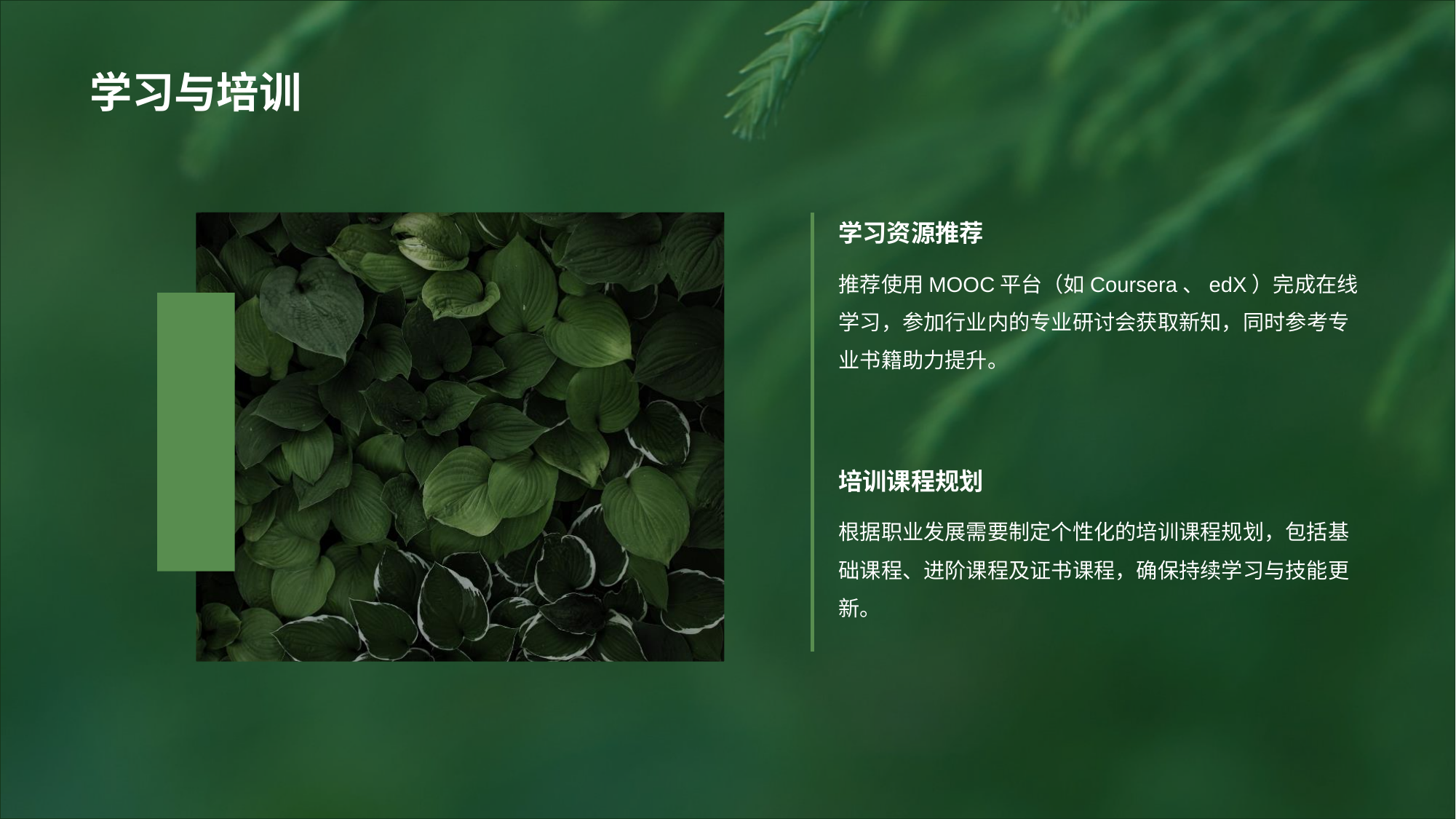

# 学习与培训

学习资源推荐
推荐使用MOOC平台（如Coursera、edX）完成在线学习，参加行业内的专业研讨会获取新知，同时参考专业书籍助力提升。

培训课程规划
根据职业发展需要制定个性化的培训课程规划，包括基础课程、进阶课程及证书课程，确保持续学习与技能更新。